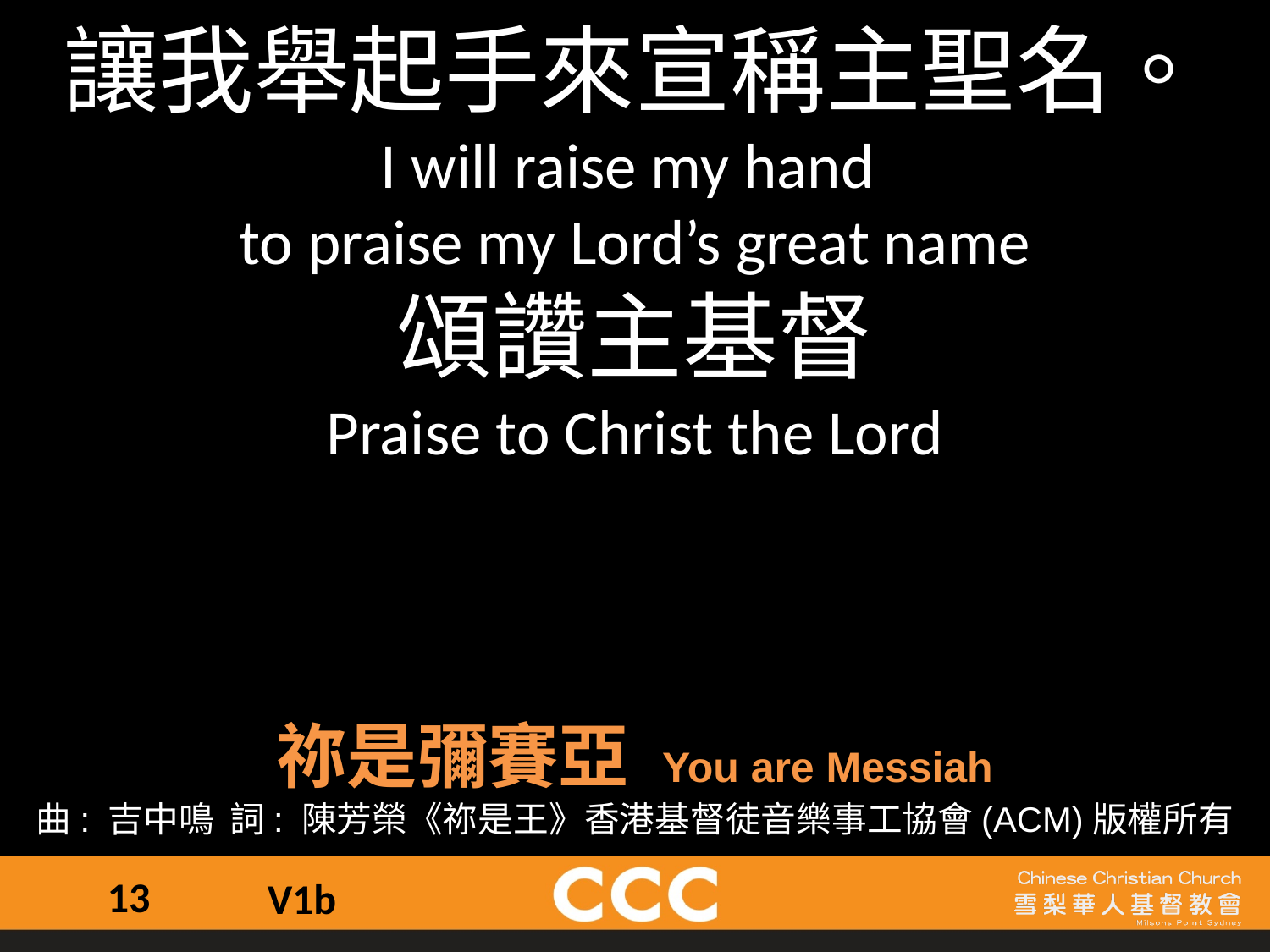

讓我舉起手來宣稱主聖名。
I will raise my hand
to praise my Lord’s great name
頌讚主基督
Praise to Christ the Lord
祢是彌賽亞 You are Messiah
曲: 吉中鳴  詞: 陳芳榮《祢是王》香港基督徒音樂事工協會(ACM)版權所有

13
V1b